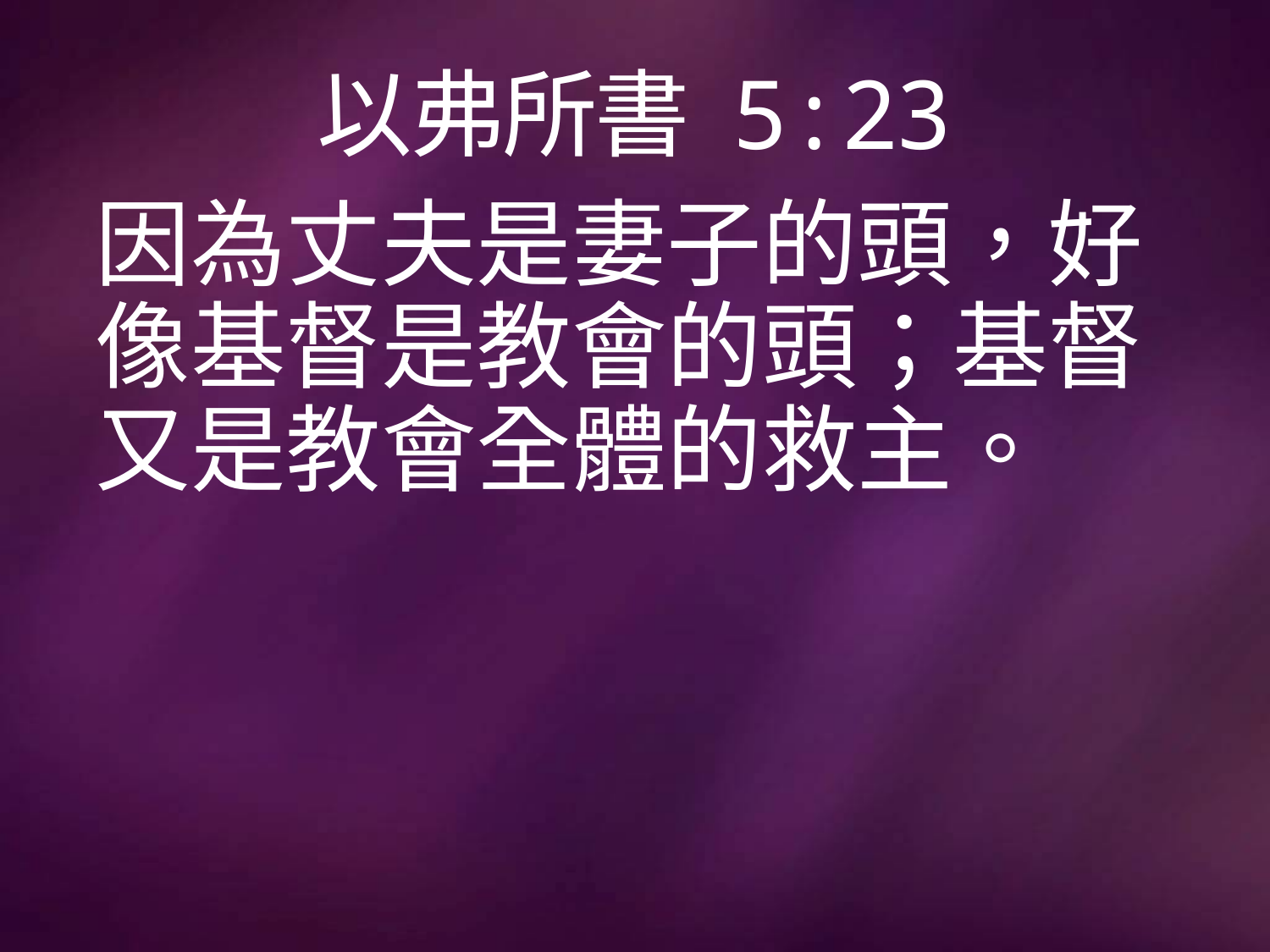

# 以弗所書 5:23
因為丈夫是妻子的頭，好像基督是教會的頭；基督又是教會全體的救主。